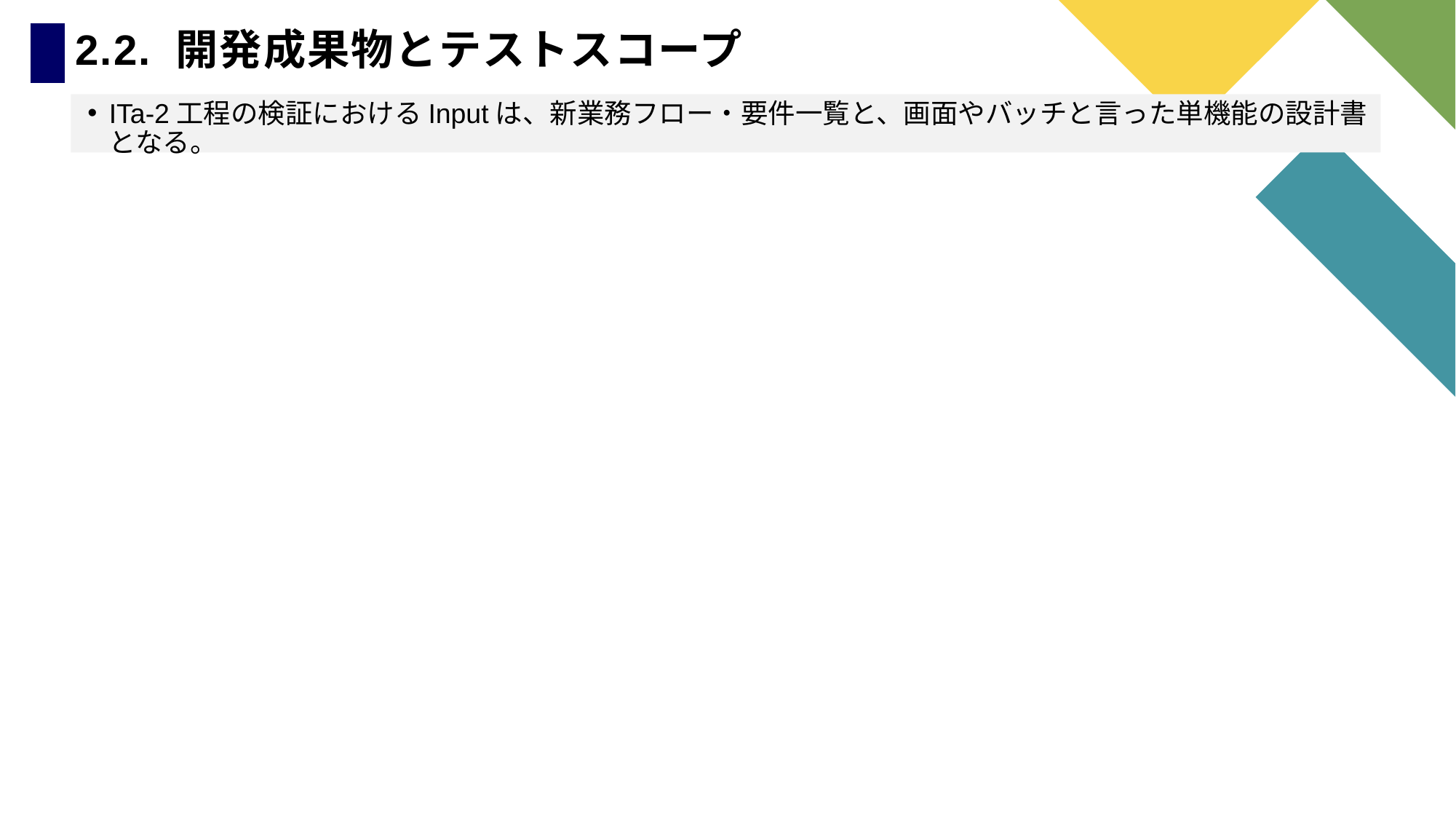

# 2.2. 開発成果物とテストスコープ
ITa-2工程の検証におけるInputは、新業務フロー・要件一覧と、画面やバッチと言った単機能の設計書となる。